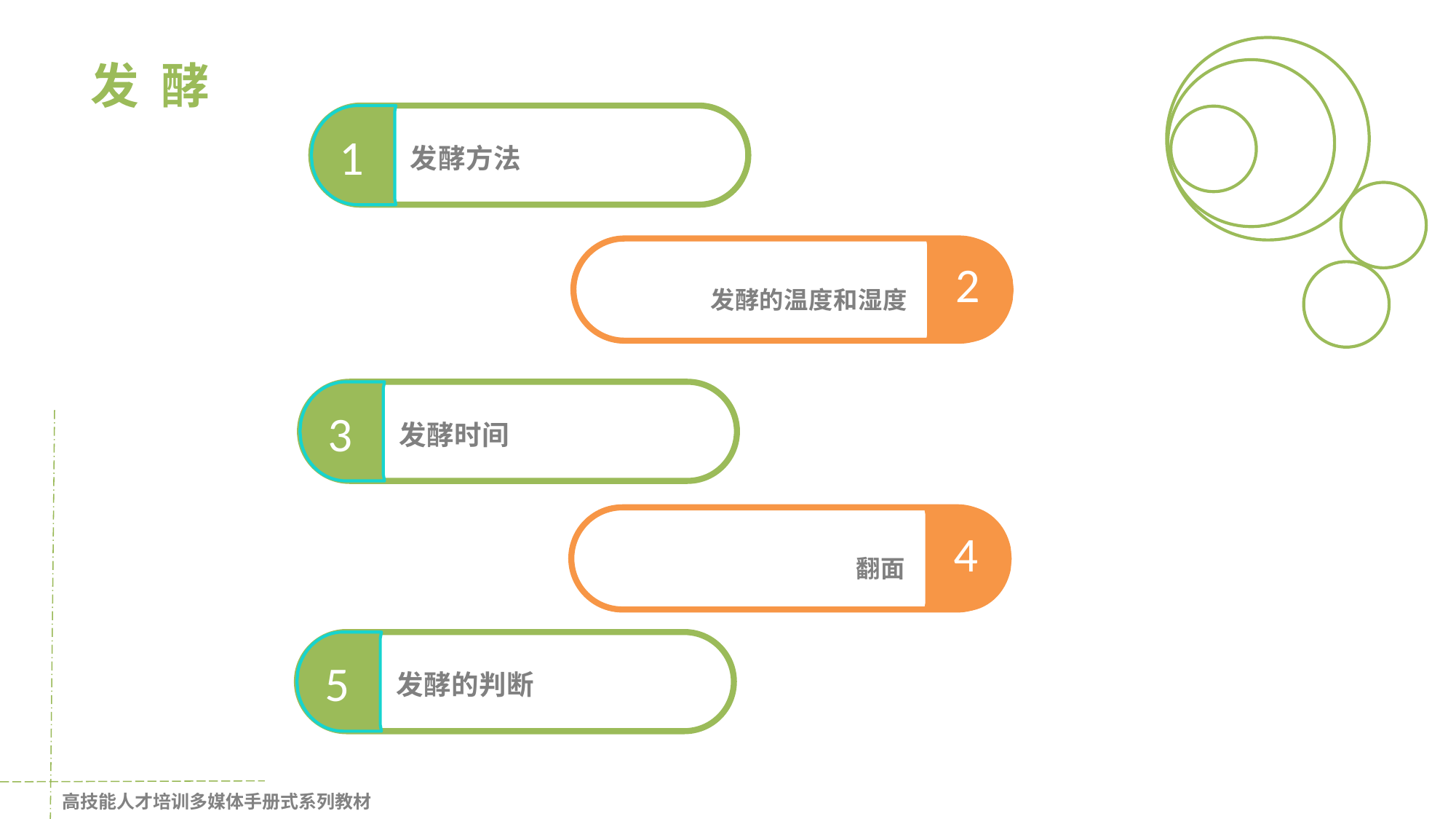

发  酵

1
发酵方法

2
发酵的温度和湿度

3
发酵时间

4
翻面

5
发酵的判断